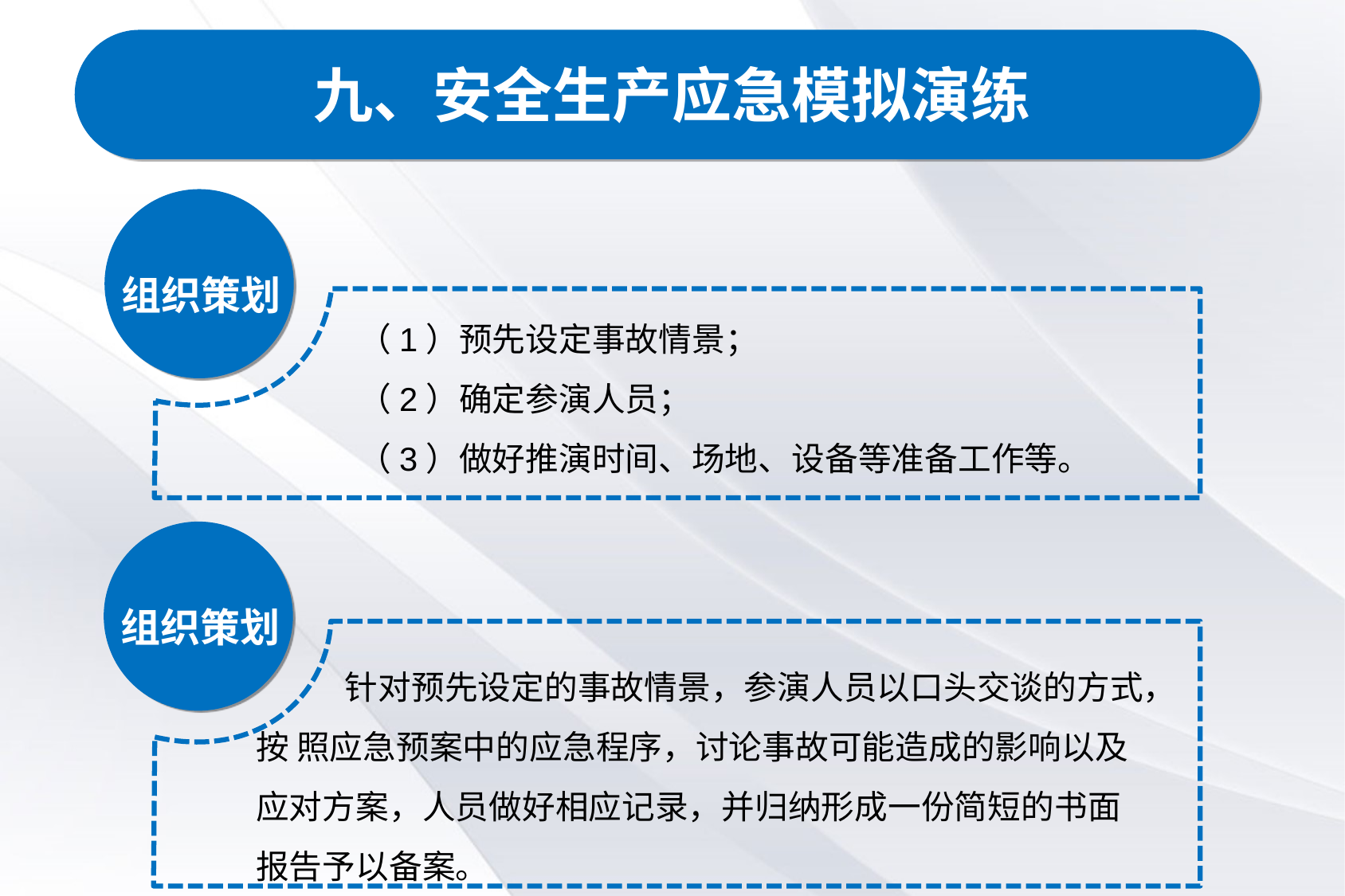

九、安全生产应急模拟演练

组织策划

（1）预先设定事故情景；
（2）确定参演人员；
（3）做好推演时间、场地、设备等准备工作等。

组织策划

           针对预先设定的事故情景，参演人员以口头交谈的方式，按 照应急预案中的应急程序，讨论事故可能造成的影响以及应对方案，人员做好相应记录，并归纳形成一份简短的书面报告予以备案。